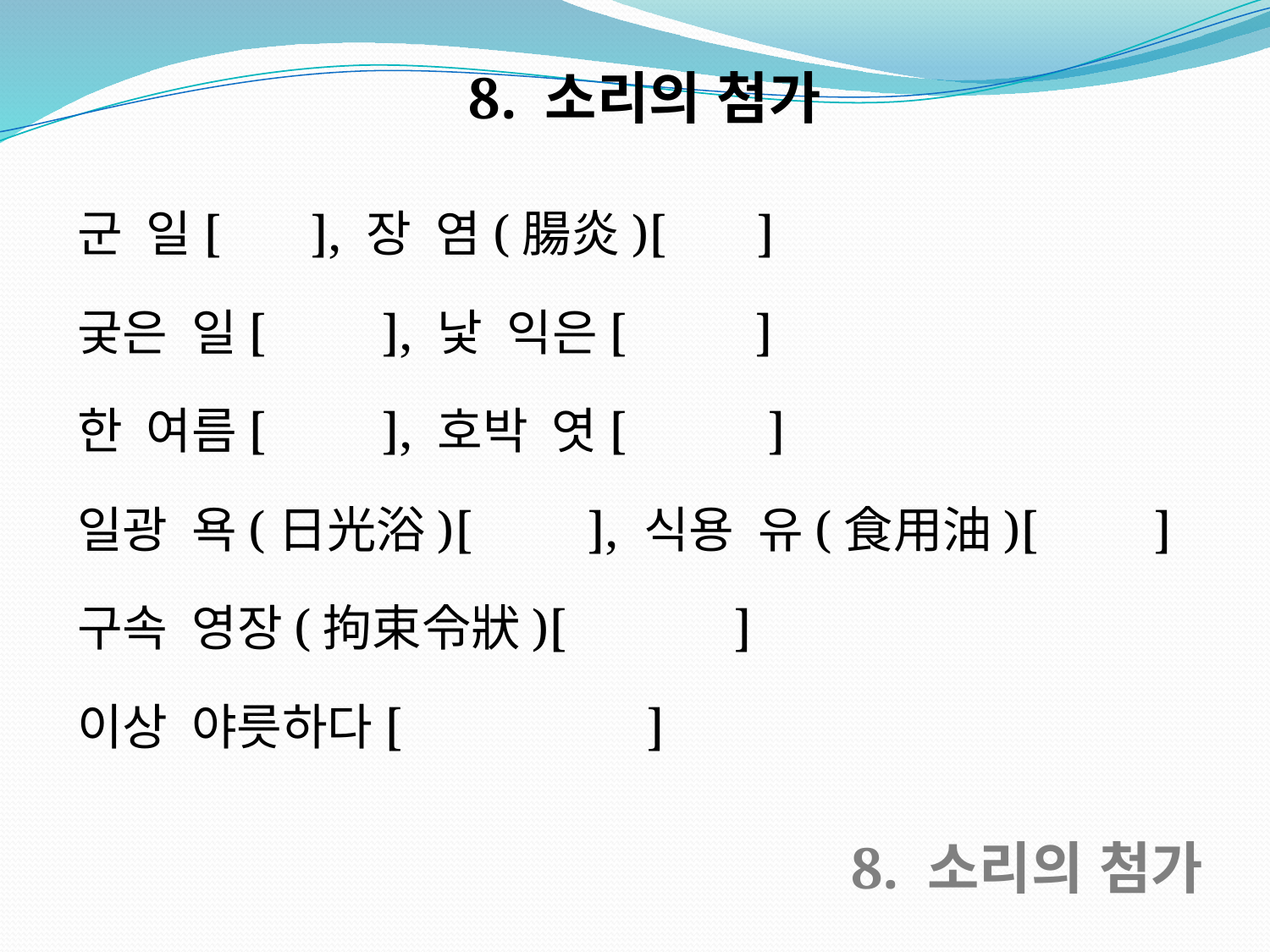

8. 소리의 첨가
군­일[       ], 장­염(腸炎)[       ]
궂은­일[         ], 낯­익은[          ]
한­여름[         ], 호박­엿[           ]
일광­욕(日光浴)[         ], 식용­유(食用油)[         ]
구속­영장(拘束令狀)[             ]
이상­야릇하다[                   ]

8. 소리의 첨가